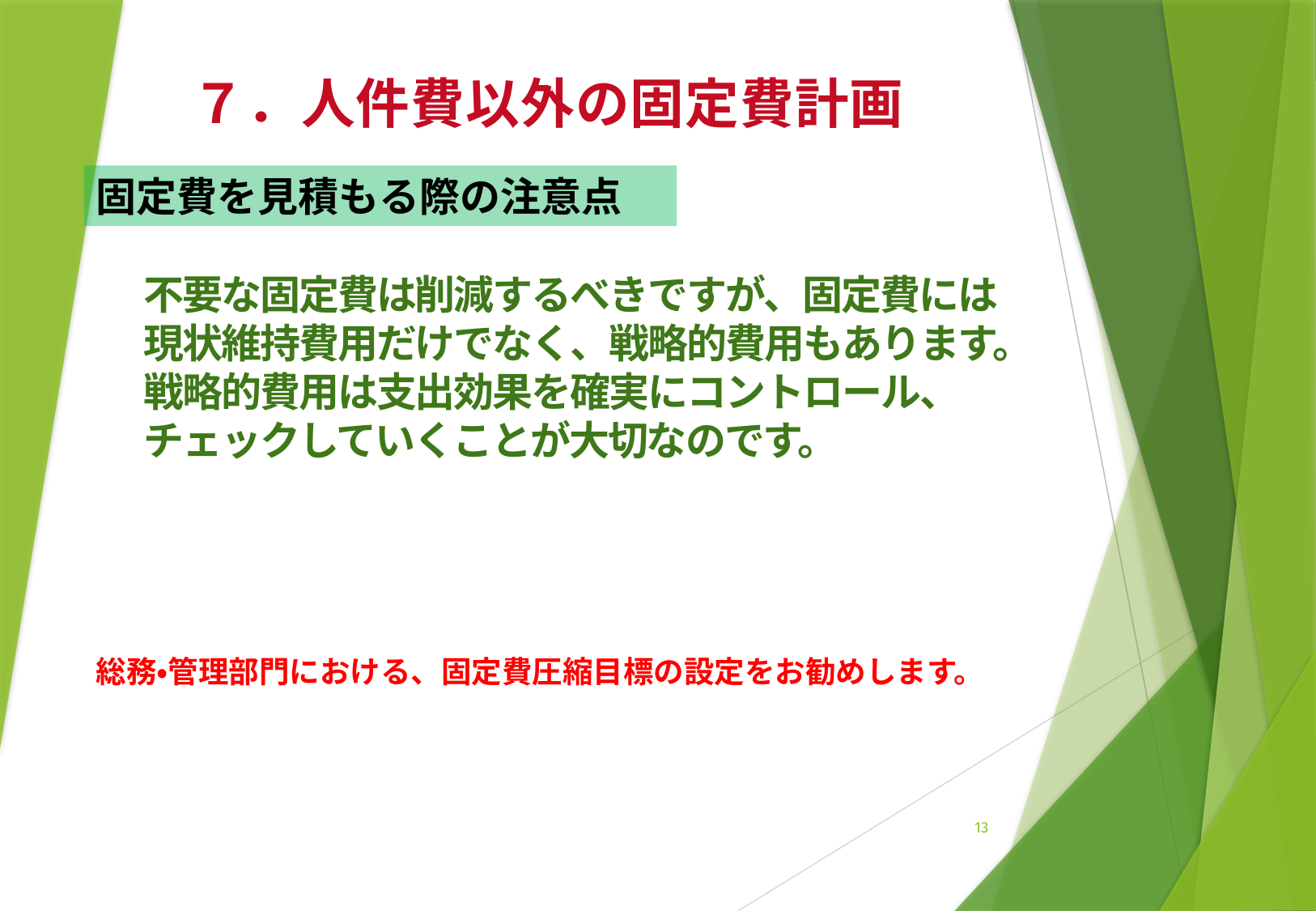

７．人件費以外の固定費計画
固定費を見積もる際の注意点
不要な固定費は削減するべきですが、固定費には
現状維持費用だけでなく、戦略的費用もあります。
戦略的費用は支出効果を確実にコントロール、
チェックしていくことが大切なのです。
総務・管理部門における、固定費圧縮目標の設定をお勧めします。
13